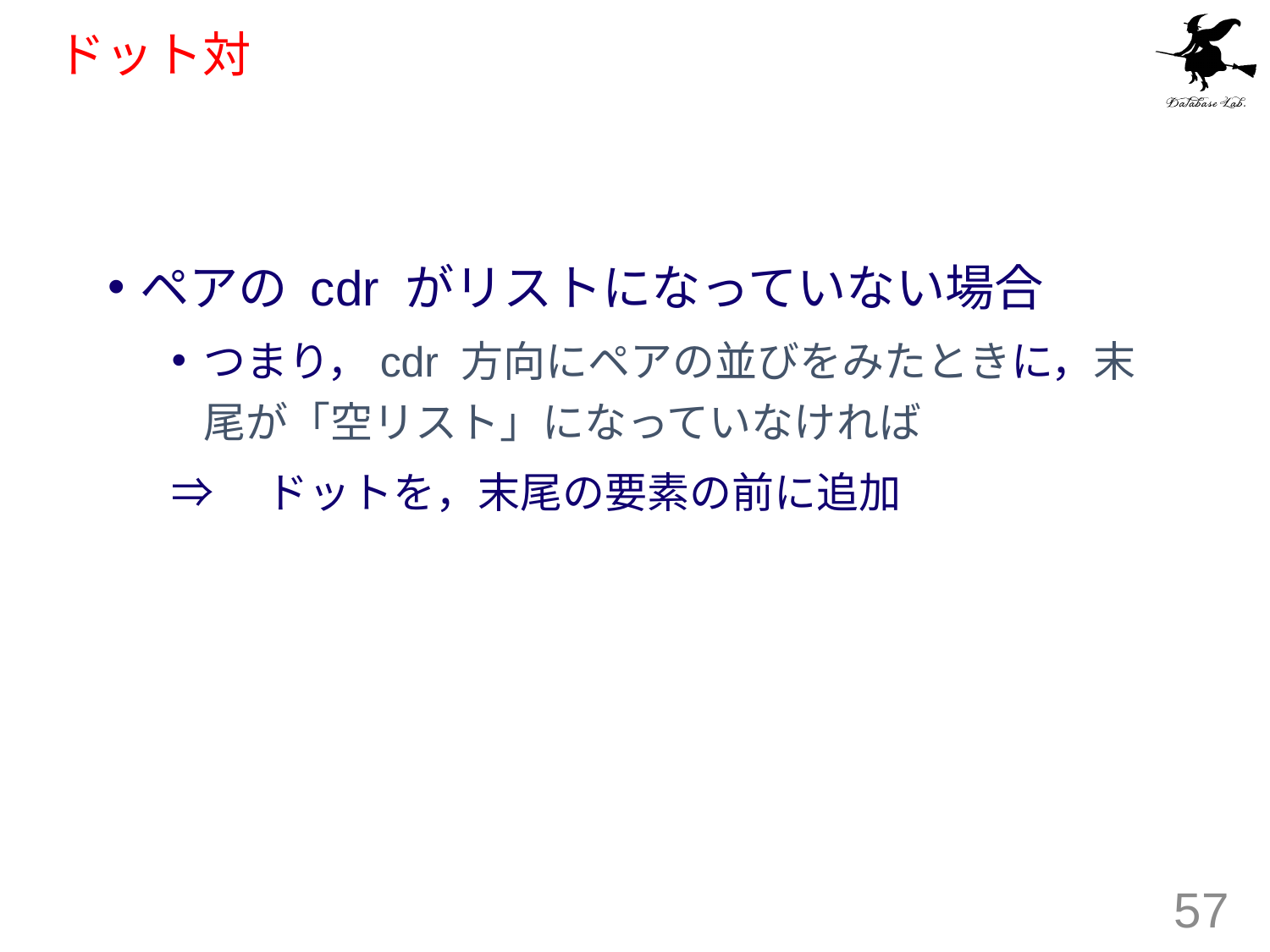

# ドット対
ペアの cdr がリストになっていない場合
つまり，cdr 方向にペアの並びをみたときに，末尾が「空リスト」になっていなければ
⇒　ドットを，末尾の要素の前に追加

57